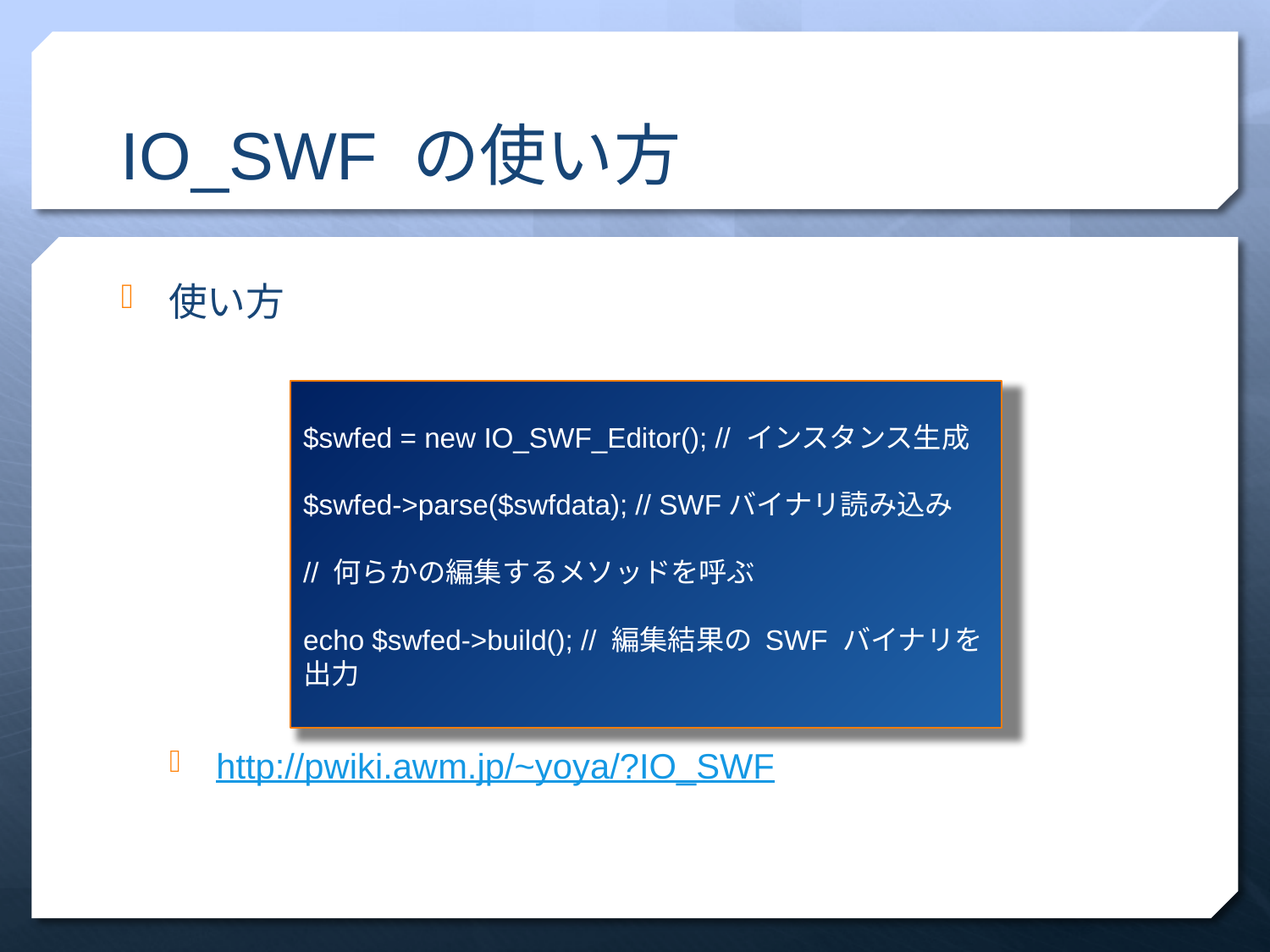

# IO_SWF の使い方
使い方

http://pwiki.awm.jp/~yoya/?IO_SWF

$swfed = new IO_SWF_Editor(); // インスタンス生成

$swfed->parse($swfdata); // SWFバイナリ読み込み

// 何らかの編集するメソッドを呼ぶ

echo $swfed->build(); // 編集結果の SWF バイナリを出力